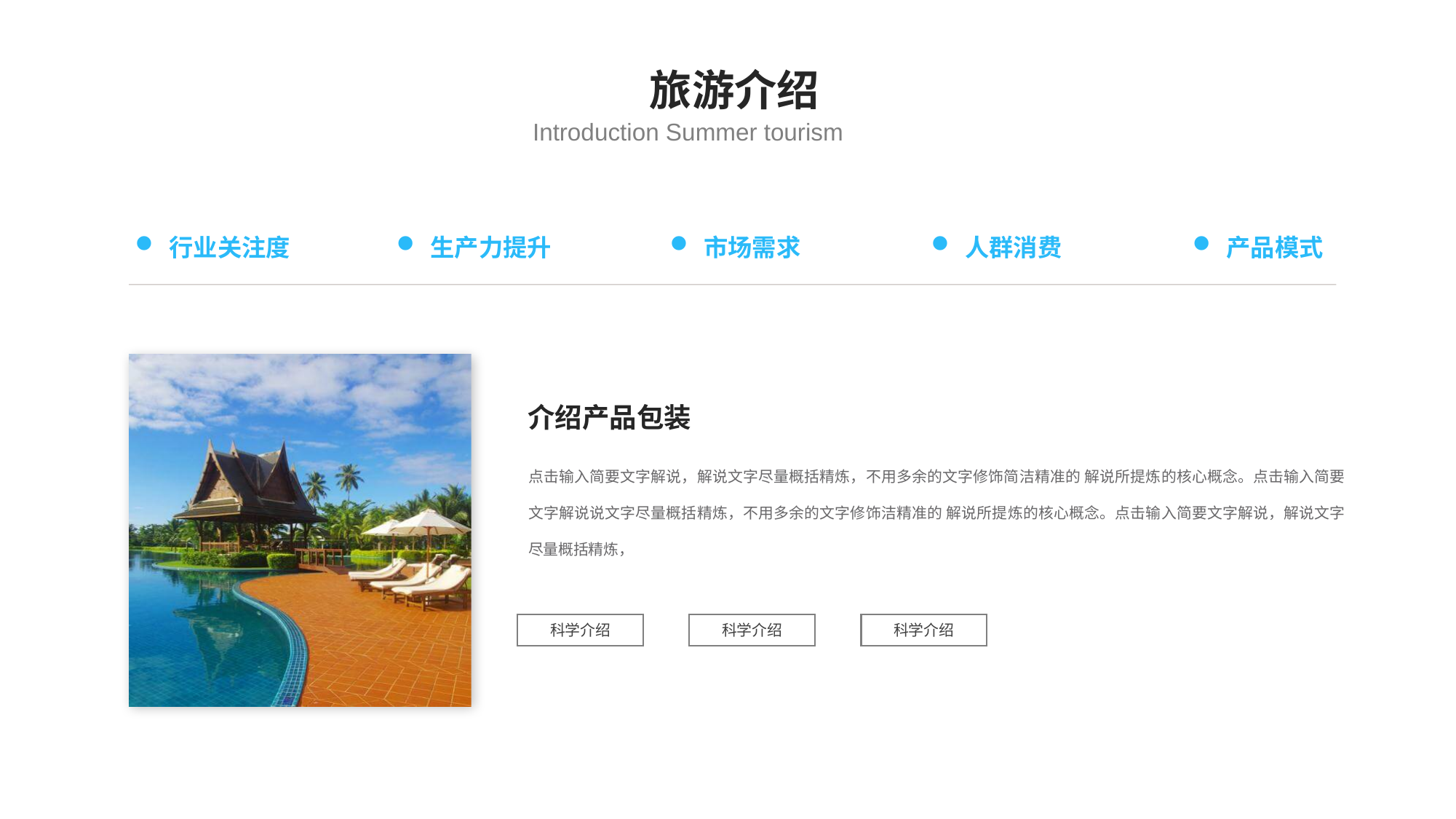

旅游介绍
Introduction Summer tourism
行业关注度
生产力提升
市场需求
人群消费
产品模式

介绍产品包装
点击输入简要文字解说，解说文字尽量概括精炼，不用多余的文字修饰简洁精准的 解说所提炼的核心概念。点击输入简要文字解说说文字尽量概括精炼，不用多余的文字修饰洁精准的 解说所提炼的核心概念。点击输入简要文字解说，解说文字尽量概括精炼，
科学介绍
科学介绍
科学介绍